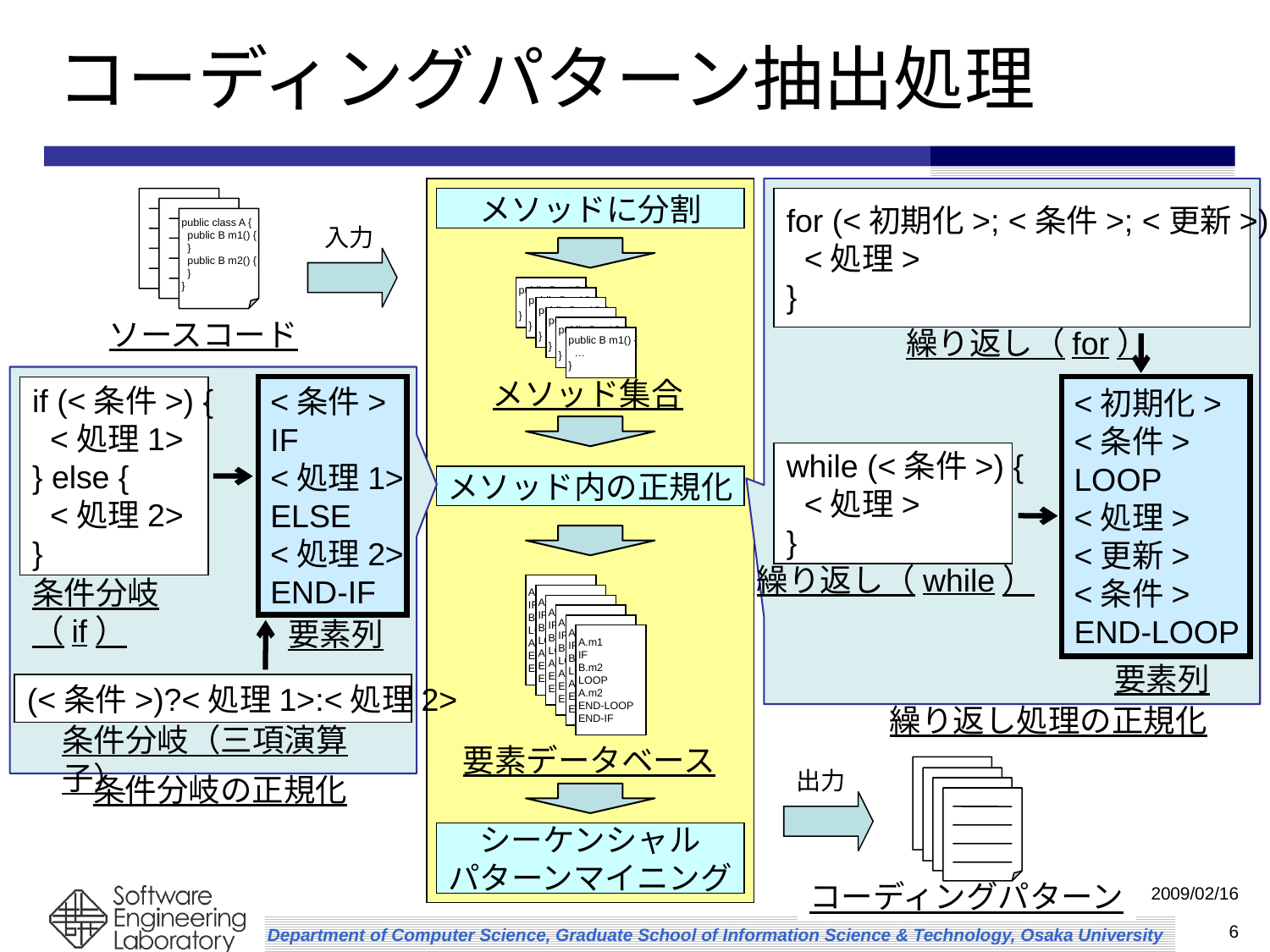

コーディングパターン抽出処理

for (<初期化>; <条件>; <更新>) {
  <処理>
}
繰り返し（for）
<初期化>
<条件>
LOOP
<処理>
<更新>
<条件>
END-LOOP
while (<条件>) {
  <処理>
}
繰り返し（while）
要素列
繰り返し処理の正規化

メソッドに分割

public class A {
  public B m1() {
  }
  public B m2() {
  }
}
入力

public B m1() {
  …
}
public B m1() {
  …
}
public B m1() {
  …
}
public B m1() {
  …
}
public B m1() {
  …
}
public B m1() {
  …
}
メソッド集合
ソースコード

if (<条件>) {
  <処理1>
} else {
  <処理2>
}
<条件>
IF
<処理1>
ELSE
<処理2>
END-IF
条件分岐（if）
要素列
(<条件>)?<処理1>:<処理2>
条件分岐（三項演算子）
条件分岐の正規化

メソッド内の正規化

A.m1
IF
B.m2
LOOP
A.m2
END-LOOP
END-IF
A.m1
IF
B.m2
LOOP
A.m2
END-LOOP
END-IF
A.m1
IF
B.m2
LOOP
A.m2
END-LOOP
END-IF
A.m1
IF
B.m2
LOOP
A.m2
END-LOOP
END-IF
A.m1
IF
B.m2
LOOP
A.m2
END-LOOP
END-IF
A.m1
IF
B.m2
LOOP
A.m2
END-LOOP
END-IF
要素データベース

出力

シーケンシャル
パターンマイニング
コーディングパターン
平成20年度 修士学位論文発表会
2009/02/16
6